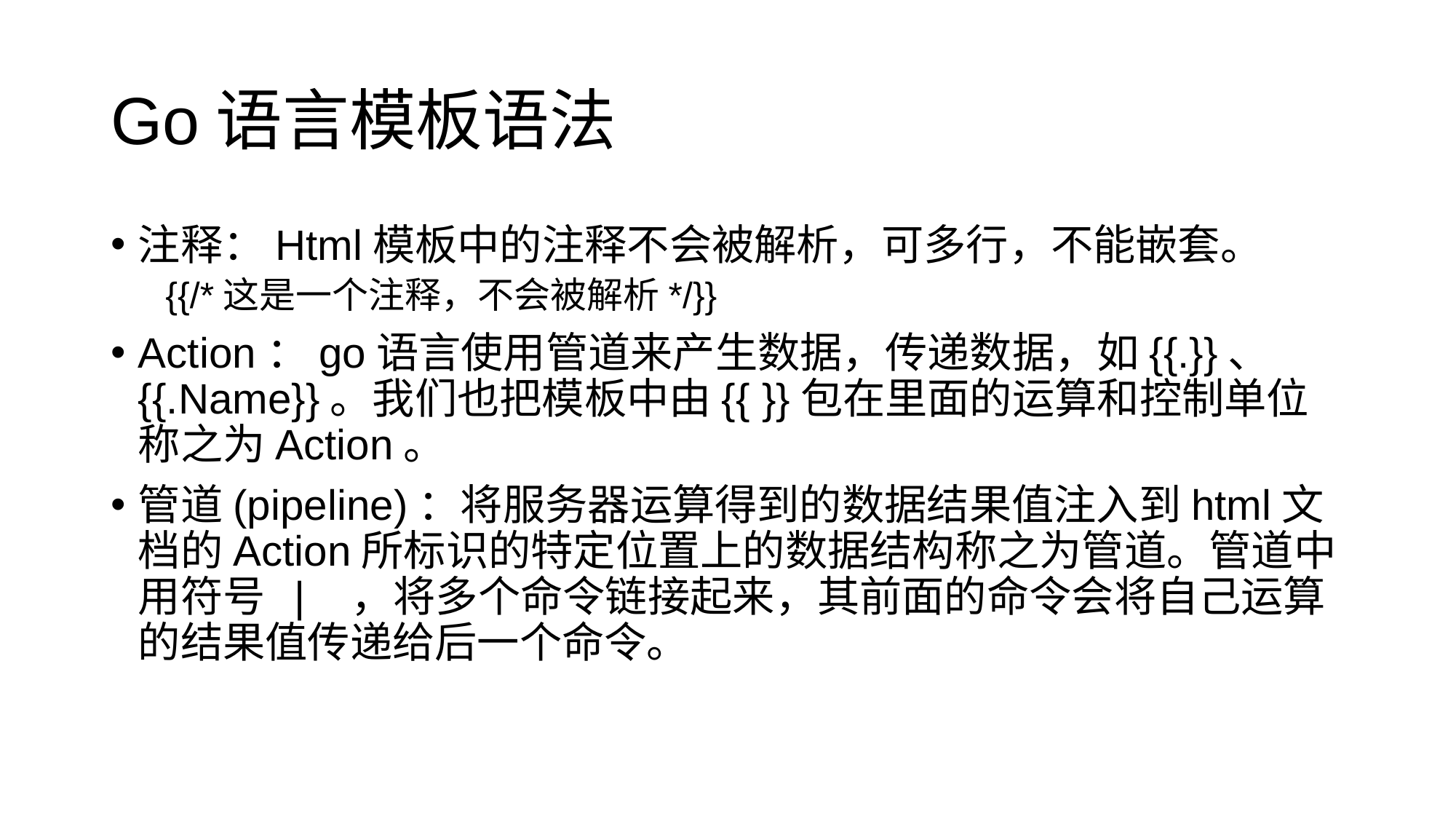

# Go语言模板语法
注释：Html模板中的注释不会被解析，可多行，不能嵌套。
{{/*这是一个注释，不会被解析*/}}
Action：go语言使用管道来产生数据，传递数据，如{{.}}、{{.Name}}。我们也把模板中由{{ }}包在里面的运算和控制单位称之为Action。
管道(pipeline)：将服务器运算得到的数据结果值注入到html文档的Action所标识的特定位置上的数据结构称之为管道。管道中用符号  |   ，将多个命令链接起来，其前面的命令会将自己运算的结果值传递给后一个命令。